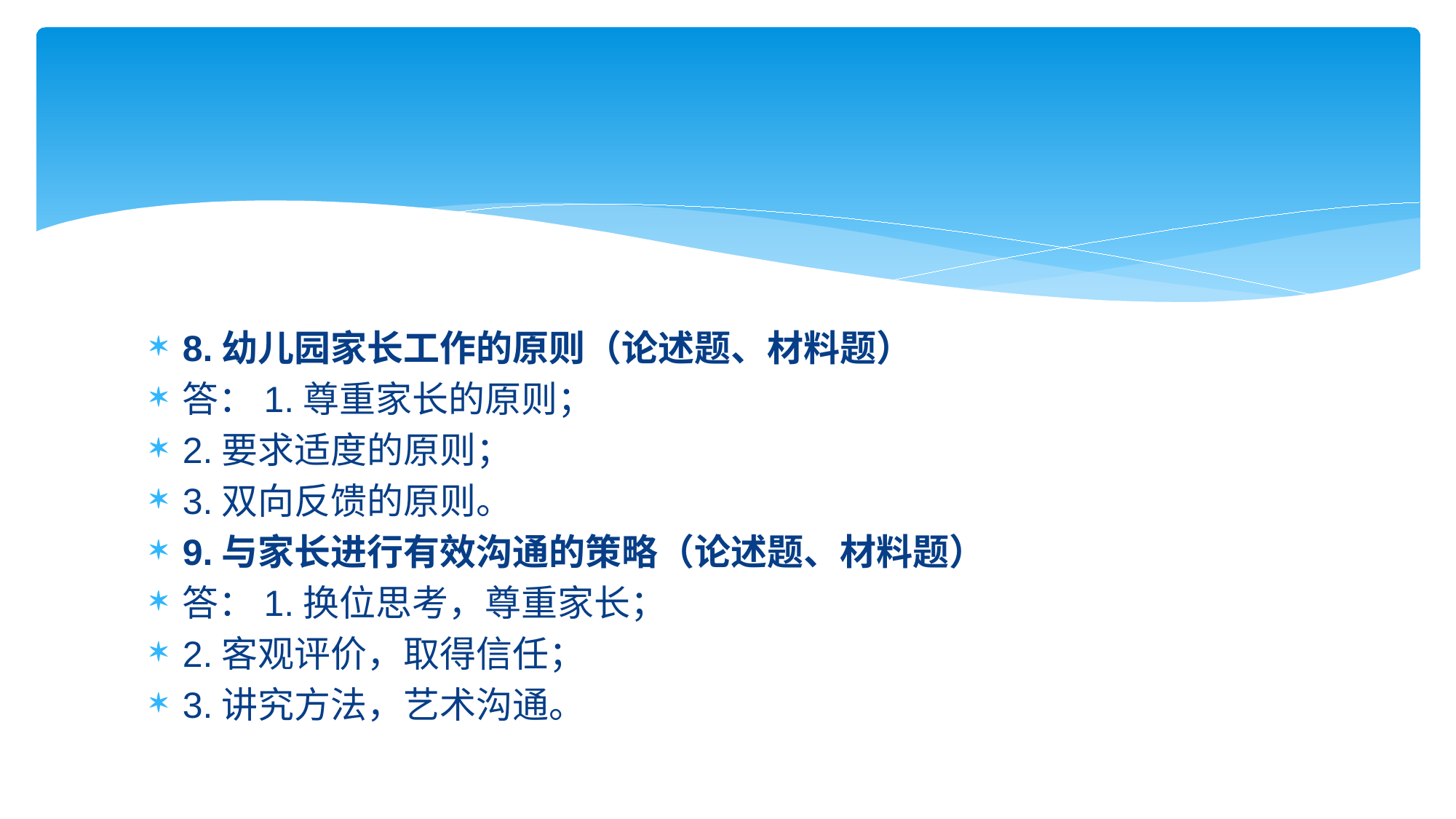

#
8.幼儿园家长工作的原则（论述题、材料题）
答：1.尊重家长的原则；
2.要求适度的原则；
3.双向反馈的原则。
9.与家长进行有效沟通的策略（论述题、材料题）
答：1.换位思考，尊重家长；
2.客观评价，取得信任；
3.讲究方法，艺术沟通。